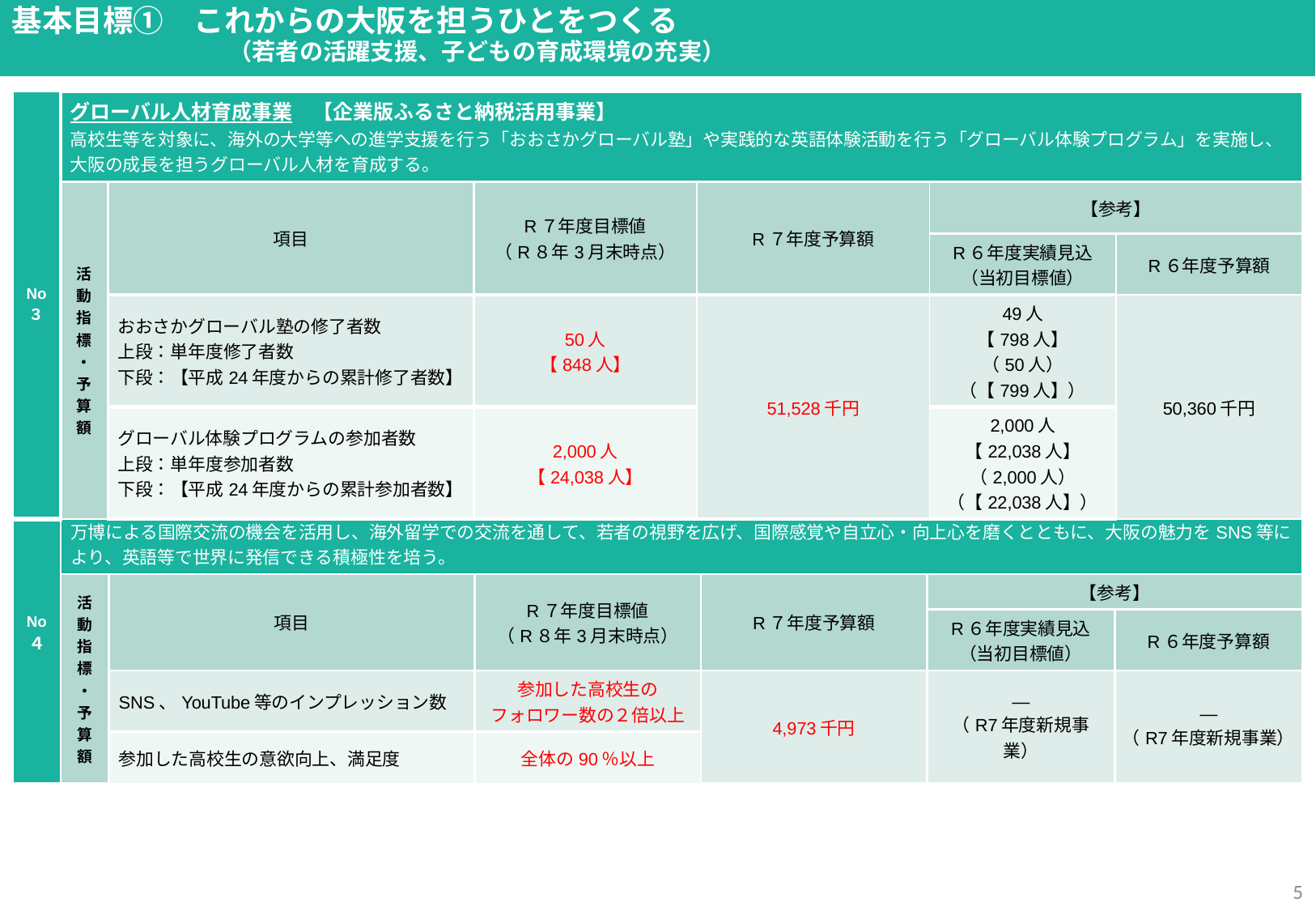

基本目標①　これからの大阪を担うひとをつくる
　　　　　　　　     （若者の活躍支援、子どもの育成環境の充実）
基本的方向（１）若者の活躍支援
基本的方向（２）子どもの育成環境の充実
| No ３ | グローバル人材育成事業　【企業版ふるさと納税活用事業】 高校生等を対象に、海外の大学等への進学支援を行う「おおさかグローバル塾」や実践的な英語体験活動を行う「グローバル体験プログラム」を実施し、大阪の成長を担うグローバル人材を育成する。 |  |  |  |  |  |
| --- | --- | --- | --- | --- | --- | --- |
|  | 活動指標・予算額 | 項目 | R７年度目標値 （R８年3月末時点） | R７年度予算額 | 【参考】 |  |
|  | 活動指標・実績 | 項目 | R6年度目標値 （令和6年3月末時点） | 令和6年度予算額 | R６年度実績見込 （当初目標値） | R６年度予算額 |
|  |  | おおさかグローバル塾の修了者数 上段：単年度修了者数 下段：【平成24年度からの累計修了者数】 | 50人 【848人】 | 51,528千円 | 49人 【798人】 （50人） （【799人】） | 50,360千円 |
|  |  | グローバル体験プログラムの参加者数 上段：単年度参加者数 下段：【平成24年度からの累計参加者数】 | 2,000人 【24,038人】 | 2,402人 【20,440人】 （1,971人）（【18,038人】） | 2,000人 【22,038人】 （2,000人） （【22,038人】） |  |
| No ４ | 【新規】高校生等海外体験支援事業　【企業版ふるさと納税活用事業】 万博による国際交流の機会を活用し、海外留学での交流を通して、若者の視野を広げ、国際感覚や自立心・向上心を磨くとともに、大阪の魅力をSNS等により、英語等で世界に発信できる積極性を培う。 |  |  |  |  |  |
| --- | --- | --- | --- | --- | --- | --- |
|  | 活動指標・予算額 | 項目 | R７年度目標値 （R８年3月末時点） | R７年度予算額 | 【参考】 |  |
|  | 活動指標・実績 | 項目 | R6年度目標値 （令和6年3月末時点） | 令和6年度予算額 | R６年度実績見込 （当初目標値） | R６年度予算額 |
|  |  | SNS、YouTube等のインプレッション数 | 参加した高校生の フォロワー数の２倍以上 | 4,973千円 | ― （R7年度新規事業） | ― （R7年度新規事業） |
|  |  | 参加した高校生の意欲向上、満足度 | 全体の90％以上 |  |  |  |
5